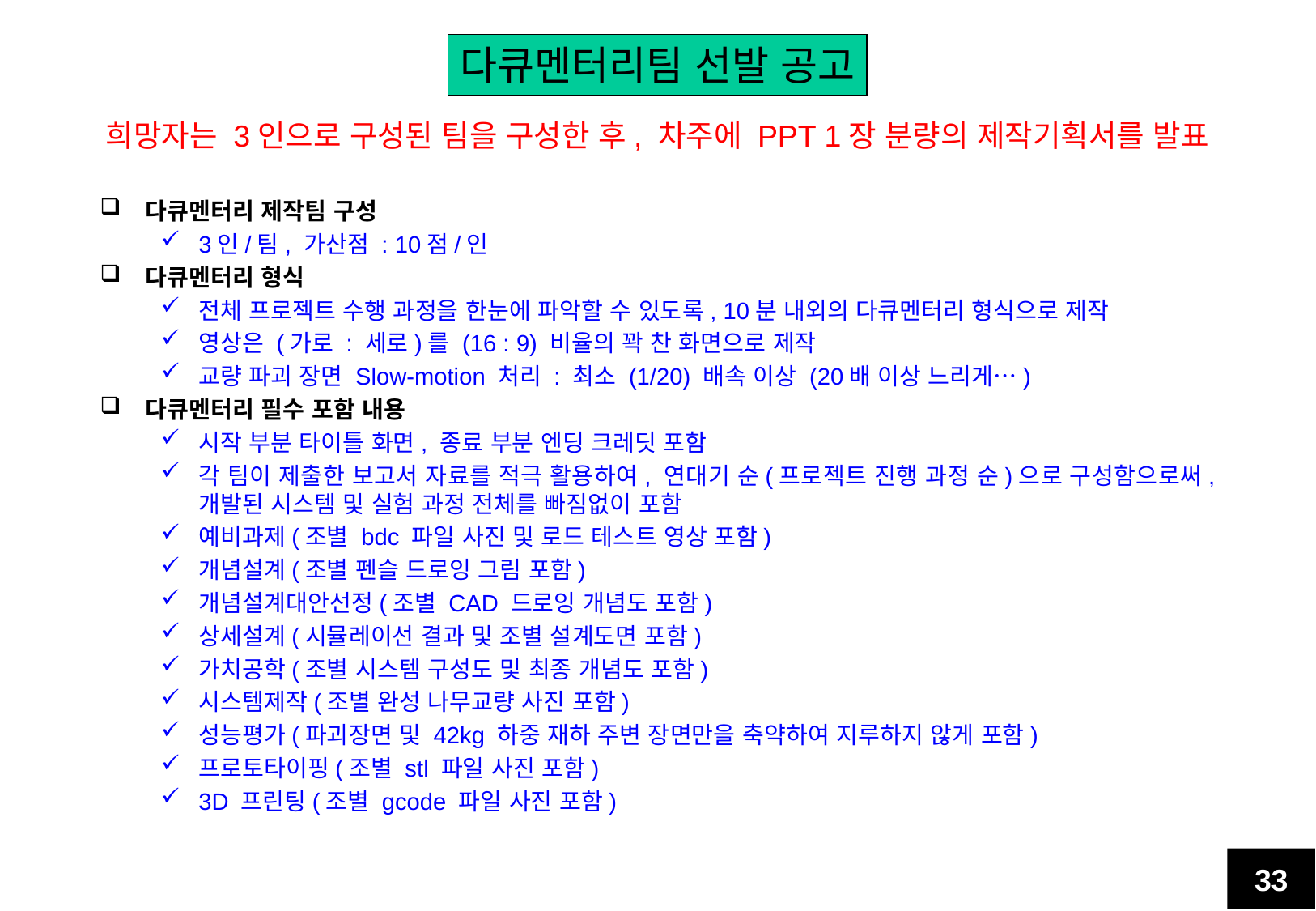

다큐멘터리팀 선발 공고
희망자는 3인으로 구성된 팀을 구성한 후, 차주에 PPT 1장 분량의 제작기획서를 발표
다큐멘터리 제작팀 구성
3인/팀, 가산점 : 10점/인
다큐멘터리 형식
전체 프로젝트 수행 과정을 한눈에 파악할 수 있도록, 10분 내외의 다큐멘터리 형식으로 제작
영상은 (가로 : 세로)를 (16 : 9) 비율의 꽉 찬 화면으로 제작
교량 파괴 장면 Slow-motion 처리 : 최소 (1/20) 배속 이상 (20배 이상 느리게…)
다큐멘터리 필수 포함 내용
시작 부분 타이틀 화면, 종료 부분 엔딩 크레딧 포함
각 팀이 제출한 보고서 자료를 적극 활용하여, 연대기 순(프로젝트 진행 과정 순)으로 구성함으로써, 개발된 시스템 및 실험 과정 전체를 빠짐없이 포함
예비과제(조별 bdc 파일 사진 및 로드 테스트 영상 포함)
개념설계(조별 펜슬 드로잉 그림 포함)
개념설계대안선정(조별 CAD 드로잉 개념도 포함)
상세설계(시뮬레이선 결과 및 조별 설계도면 포함)
가치공학(조별 시스템 구성도 및 최종 개념도 포함)
시스템제작(조별 완성 나무교량 사진 포함)
성능평가(파괴장면 및 42kg 하중 재하 주변 장면만을 축약하여 지루하지 않게 포함)
프로토타이핑(조별 stl 파일 사진 포함)
3D 프린팅(조별 gcode 파일 사진 포함)
33